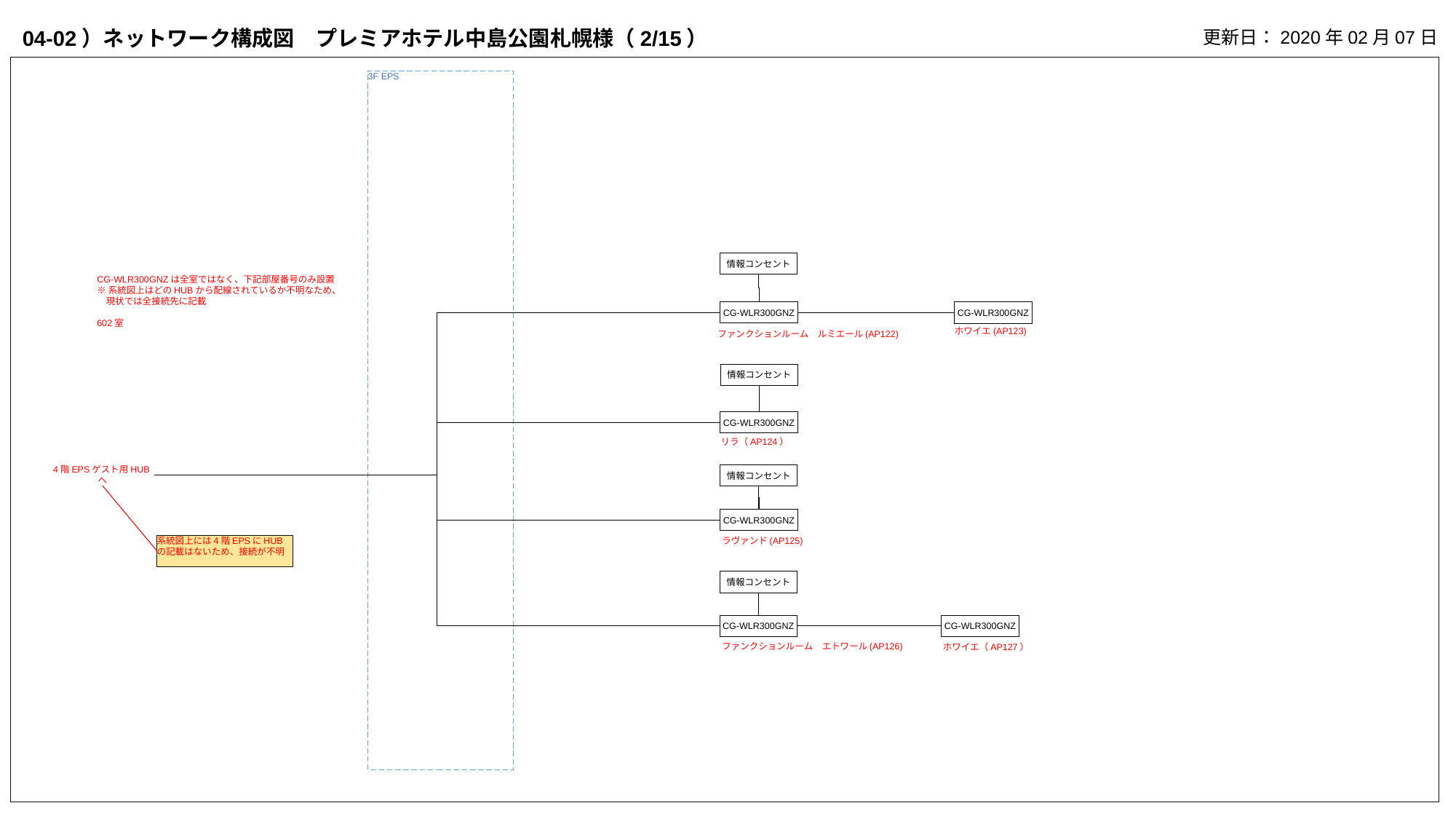

更新日：2020年02月07日
04-02）ネットワーク構成図　プレミアホテル中島公園札幌様（2/15）

3F EPS
CG-WLR300GNZは全室ではなく、下記部屋番号のみ設置
※系統図上はどのHUBから配線されているか不明なため、
　現状では全接続先に記載

602室
情報コンセント
CG-WLR300GNZ
CG-WLR300GNZ
ホワイエ(AP123)
ファンクションルーム　ルミエール(AP122)
情報コンセント
CG-WLR300GNZ
リラ（AP124）
4階EPSゲスト用HUBへ
情報コンセント
CG-WLR300GNZ
ラヴァンド(AP125)
系統図上には4階EPSにHUBの記載はないため、接続が不明
情報コンセント
CG-WLR300GNZ
CG-WLR300GNZ
ファンクションルーム　エトワール(AP126)
ホワイエ（AP127）